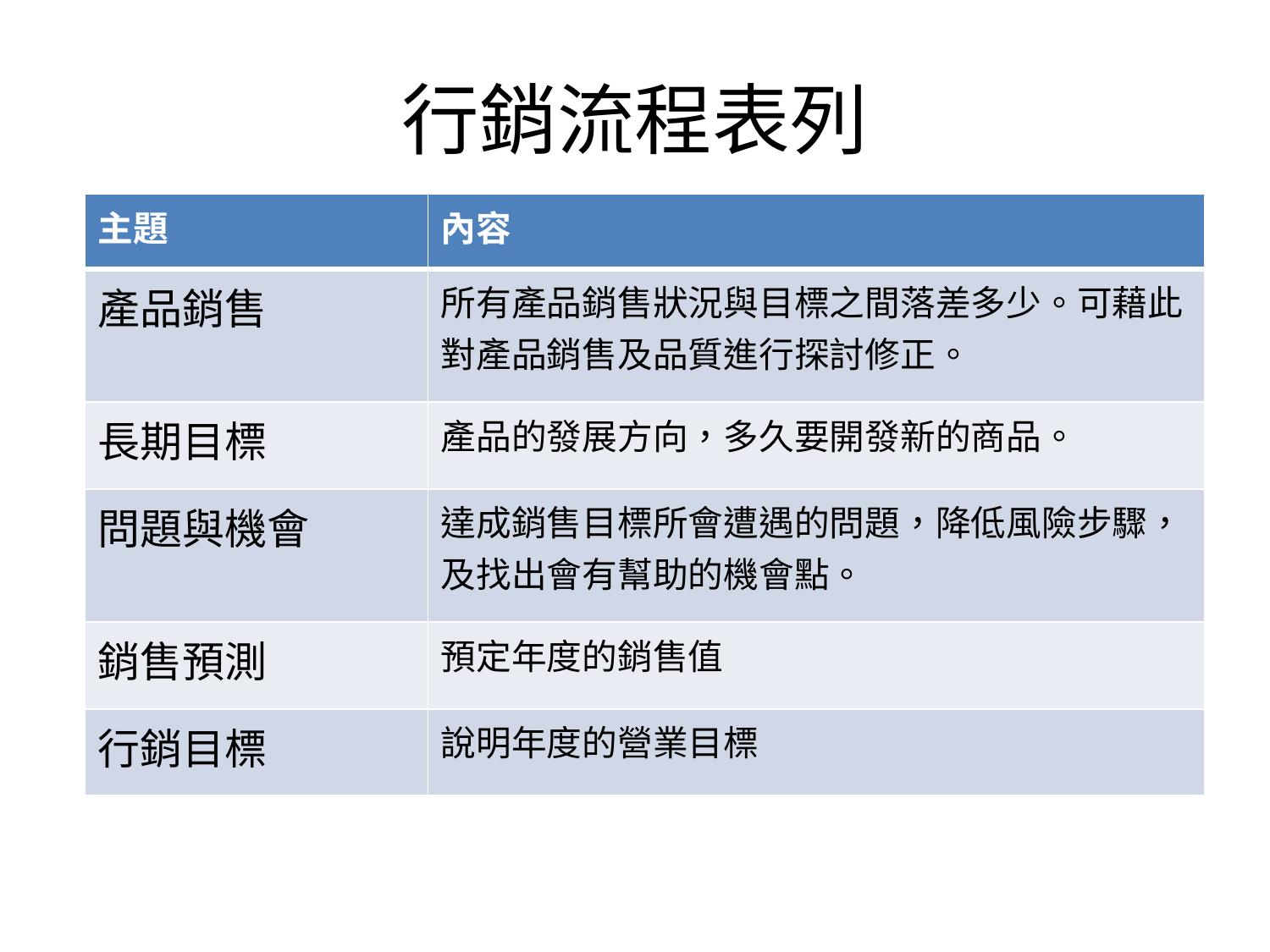

# 行銷流程表列
| 主題 | 內容 |
| --- | --- |
| 產品銷售 | 所有產品銷售狀況與目標之間落差多少。可藉此對產品銷售及品質進行探討修正。 |
| 長期目標 | 產品的發展方向，多久要開發新的商品。 |
| 問題與機會 | 達成銷售目標所會遭遇的問題，降低風險步驟，及找出會有幫助的機會點。 |
| 銷售預測 | 預定年度的銷售值 |
| 行銷目標 | 說明年度的營業目標 |